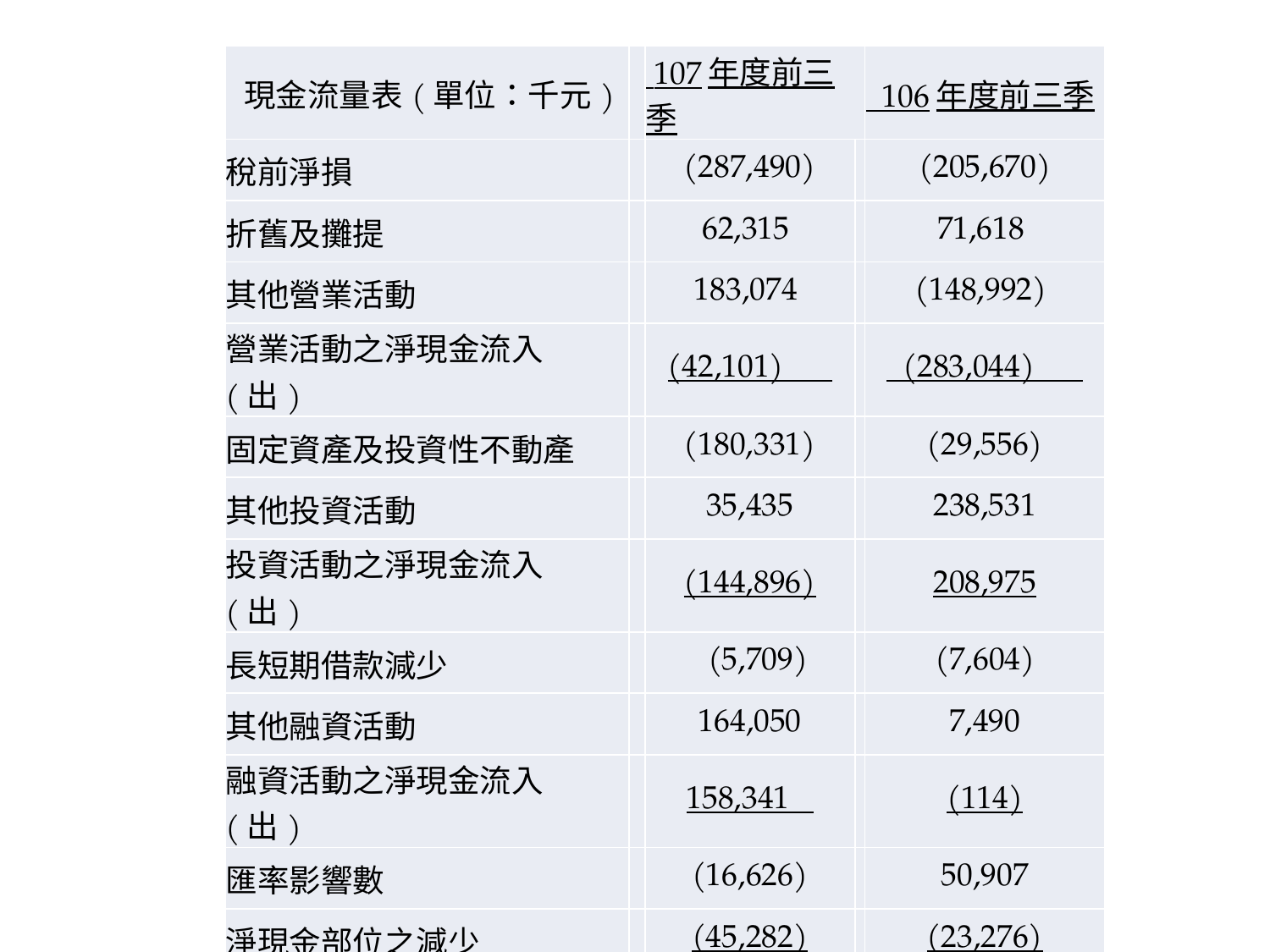

#
| 現金流量表(單位：千元) |  | 107年度前三季 |  | 106年度前三季 |
| --- | --- | --- | --- | --- |
| 稅前淨損 |  | (287,490) |  | (205,670) |
| 折舊及攤提 |  | 62,315 |  | 71,618 |
| 其他營業活動 |  | 183,074 |  | (148,992) |
| 營業活動之淨現金流入(出) |  | (42,101) |  | (283,044) |
| 固定資產及投資性不動產 |  | (180,331) |  | (29,556) |
| 其他投資活動 |  | 35,435 |  | 238,531 |
| 投資活動之淨現金流入(出) |  | (144,896) |  | 208,975 |
| 長短期借款減少 |  | (5,709) |  | (7,604) |
| 其他融資活動 |  | 164,050 |  | 7,490 |
| 融資活動之淨現金流入(出) |  | 158,341 |  | (114) |
| 匯率影響數 |  | (16,626) |  | 50,907 |
| 淨現金部位之減少 |  | (45,282) |  | (23,276) |
| 期末現金及約當現金餘額 |  | 208,739 |  | 332,377 |